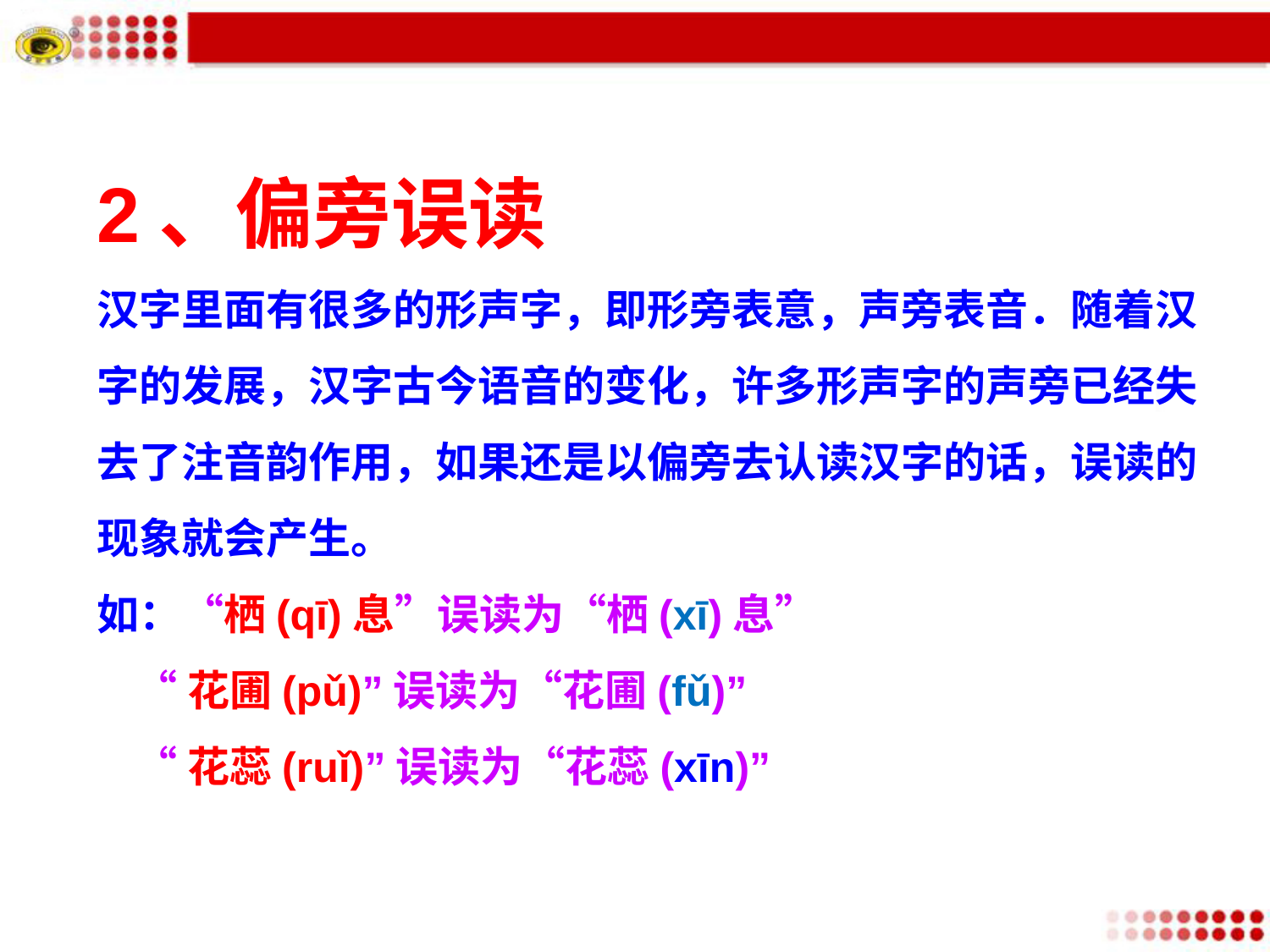

2、偏旁误读
汉字里面有很多的形声字，即形旁表意，声旁表音．随着汉字的发展，汉字古今语音的变化，许多形声字的声旁已经失去了注音韵作用，如果还是以偏旁去认读汉字的话，误读的现象就会产生。
如：“栖(qī)息”误读为“栖(xī)息”
    “花圃(pǔ)”误读为“花圃(fǔ)”
    “花蕊(ruǐ)”误读为“花蕊(xīn)”